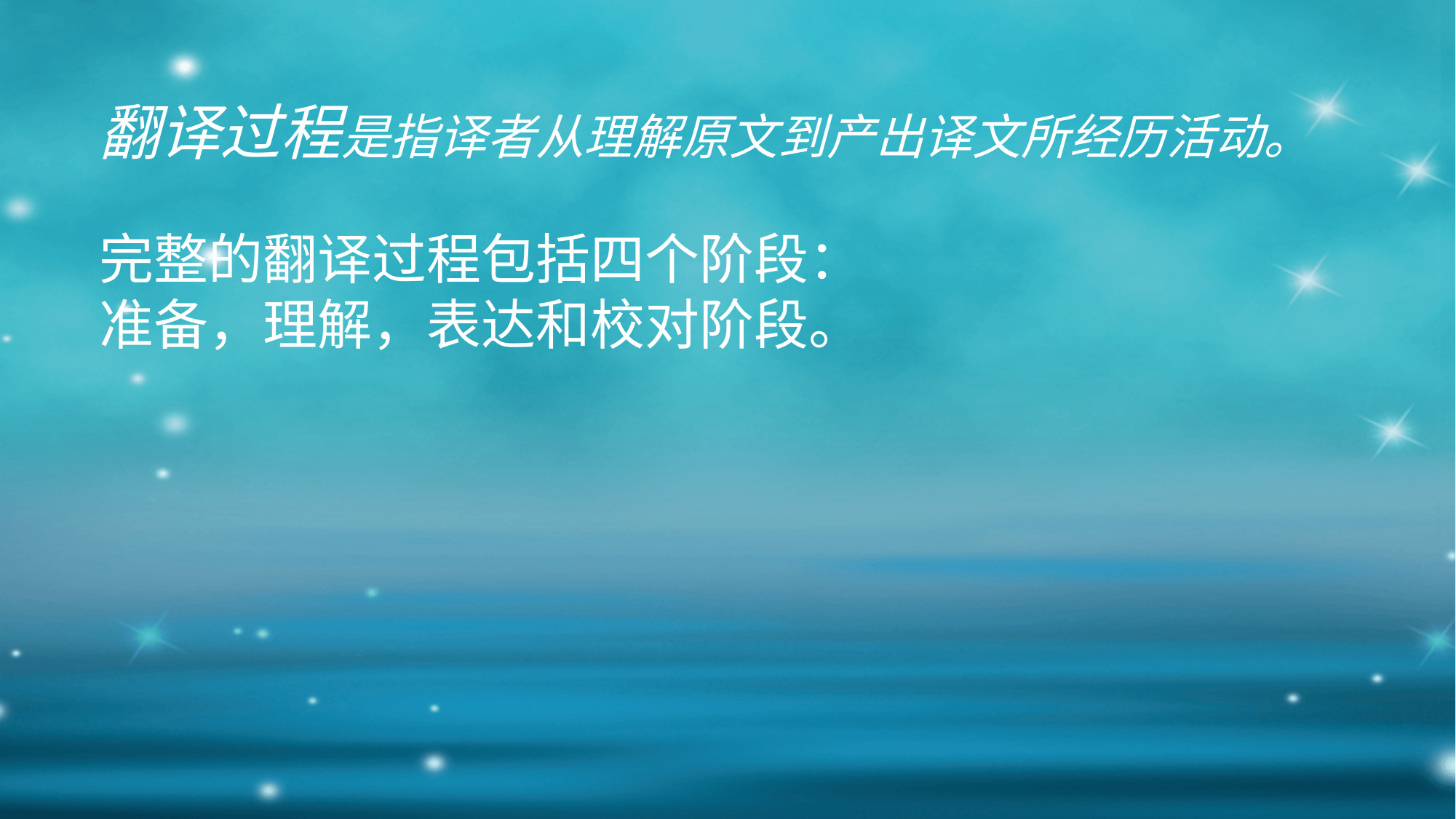

翻译过程是指译者从理解原文到产出译文所经历活动。

完整的翻译过程包括四个阶段：
准备，理解，表达和校对阶段。